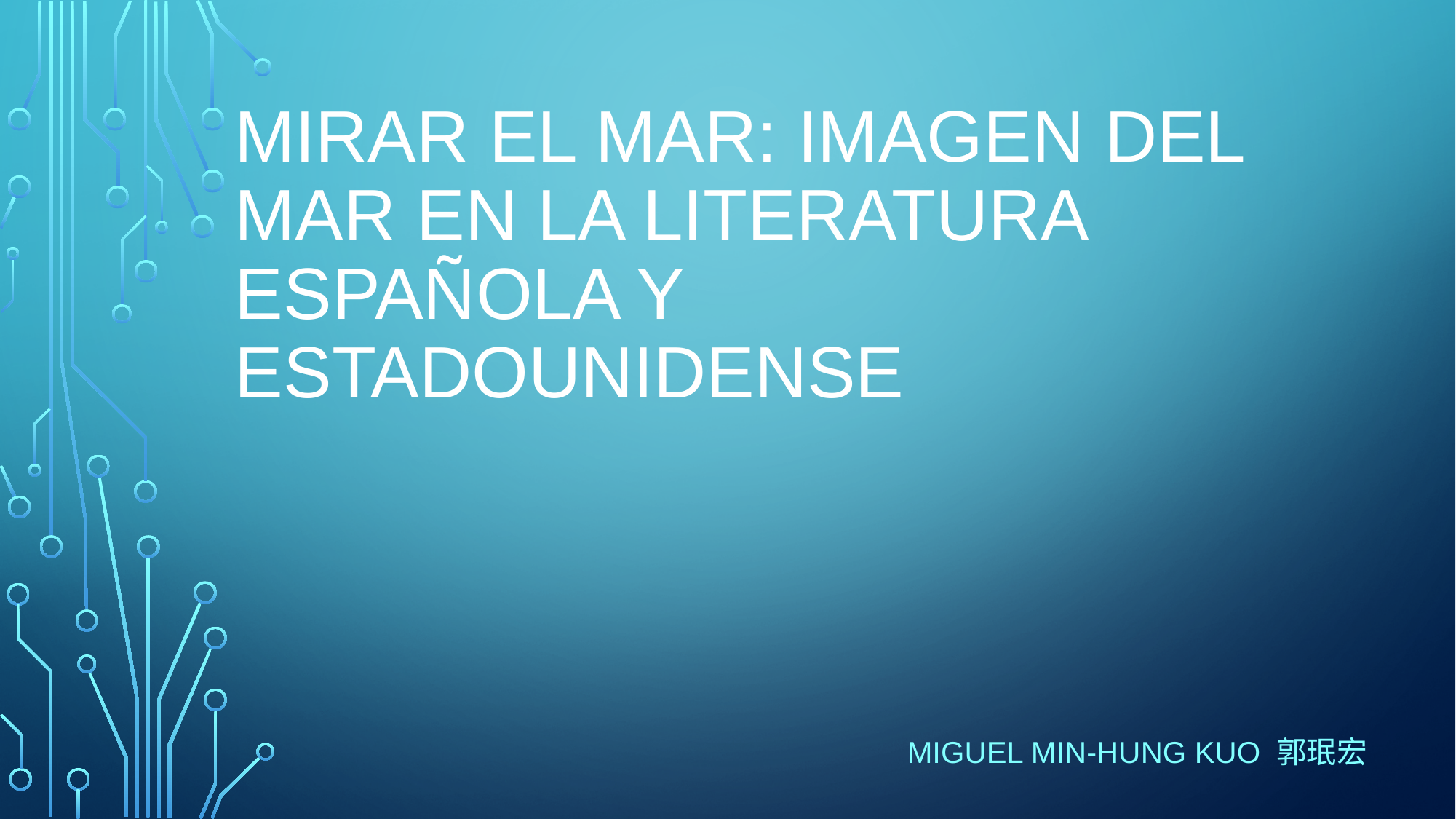

# Mirar el mar: imagen del mar en la literatura Española y estadounidense
Miguel Min-Hung Kuo 郭珉宏